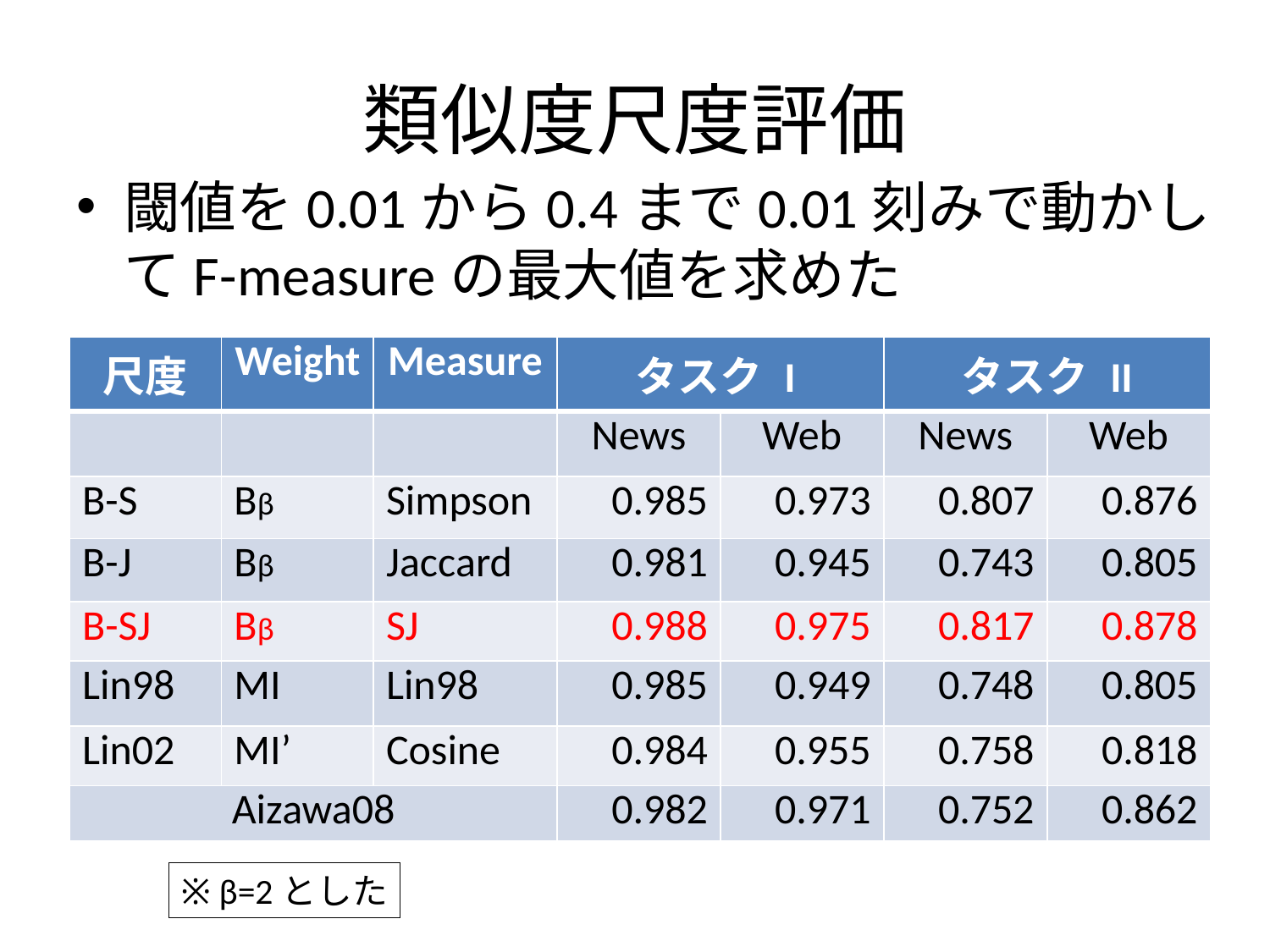

# 類似度尺度評価
閾値を0.01から0.4まで0.01刻みで動かしてF-measureの最大値を求めた

| 尺度 | Weight | Measure | タスク I |  | タスク II |  |
| --- | --- | --- | --- | --- | --- | --- |
|  |  |  | News | Web | News | Web |
| B-S | Bβ | Simpson | 0.985 | 0.973 | 0.807 | 0.876 |
| B-J | Bβ | Jaccard | 0.981 | 0.945 | 0.743 | 0.805 |
| B-SJ | Bβ | SJ | 0.988 | 0.975 | 0.817 | 0.878 |
| Lin98 | MI | Lin98 | 0.985 | 0.949 | 0.748 | 0.805 |
| Lin02 | MI’ | Cosine | 0.984 | 0.955 | 0.758 | 0.818 |
| Aizawa08 |  |  | 0.982 | 0.971 | 0.752 | 0.862 |
※ β=2とした